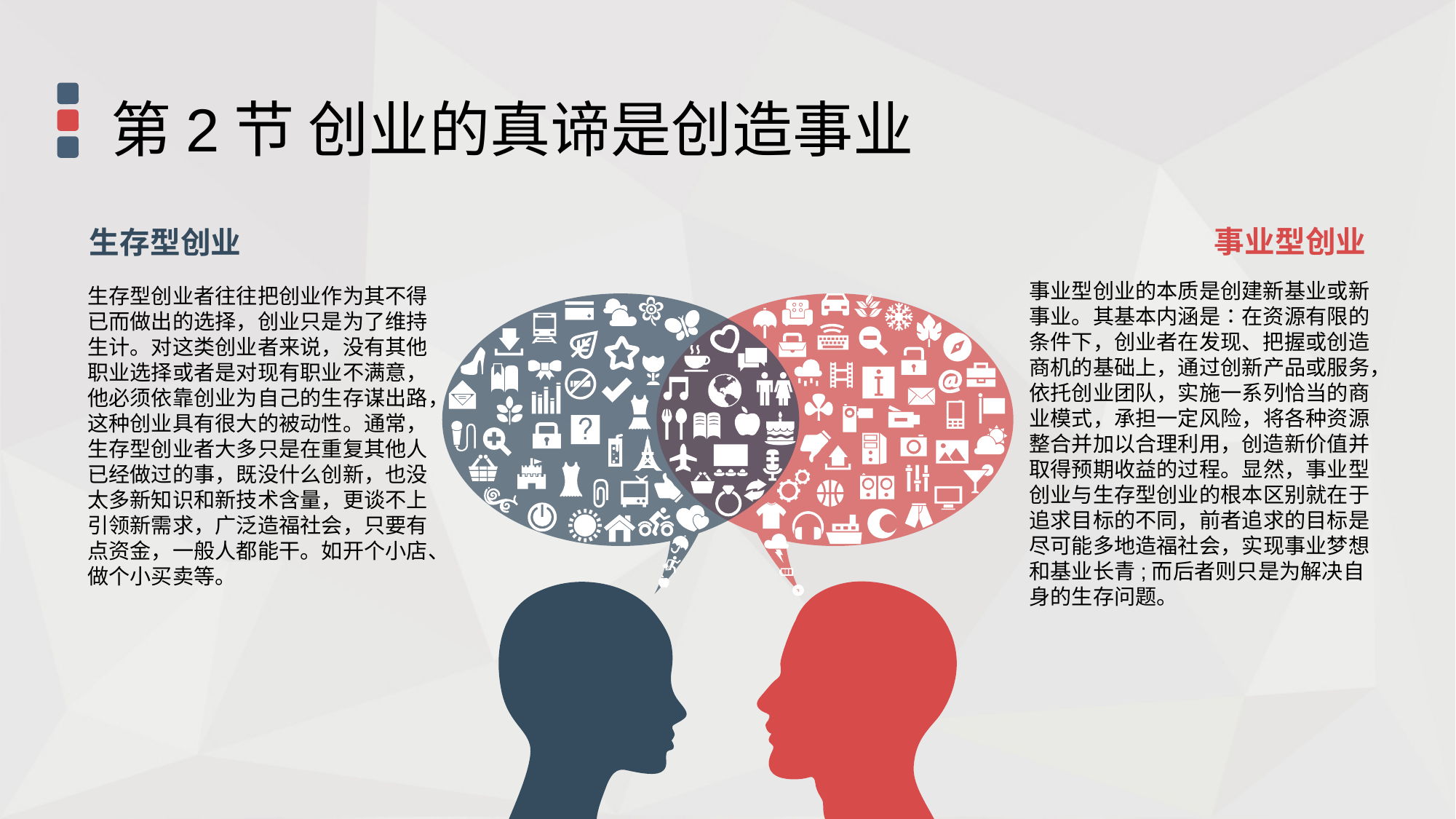

第2节 创业的真谛是创造事业
事业型创业
生存型创业
事业型创业的本质是创建新基业或新事业。其基本内涵是∶在资源有限的条件下，创业者在发现、把握或创造商机的基础上，通过创新产品或服务，依托创业团队，实施一系列恰当的商业模式，承担一定风险，将各种资源整合并加以合理利用，创造新价值并取得预期收益的过程。显然，事业型创业与生存型创业的根本区别就在于追求目标的不同，前者追求的目标是尽可能多地造福社会，实现事业梦想和基业长青;而后者则只是为解决自身的生存问题。
生存型创业者往往把创业作为其不得已而做出的选择，创业只是为了维持生计。对这类创业者来说，没有其他职业选择或者是对现有职业不满意，他必须依靠创业为自己的生存谋出路，这种创业具有很大的被动性。通常，生存型创业者大多只是在重复其他人已经做过的事，既没什么创新，也没太多新知识和新技术含量，更谈不上引领新需求，广泛造福社会，只要有点资金，一般人都能干。如开个小店、做个小买卖等。